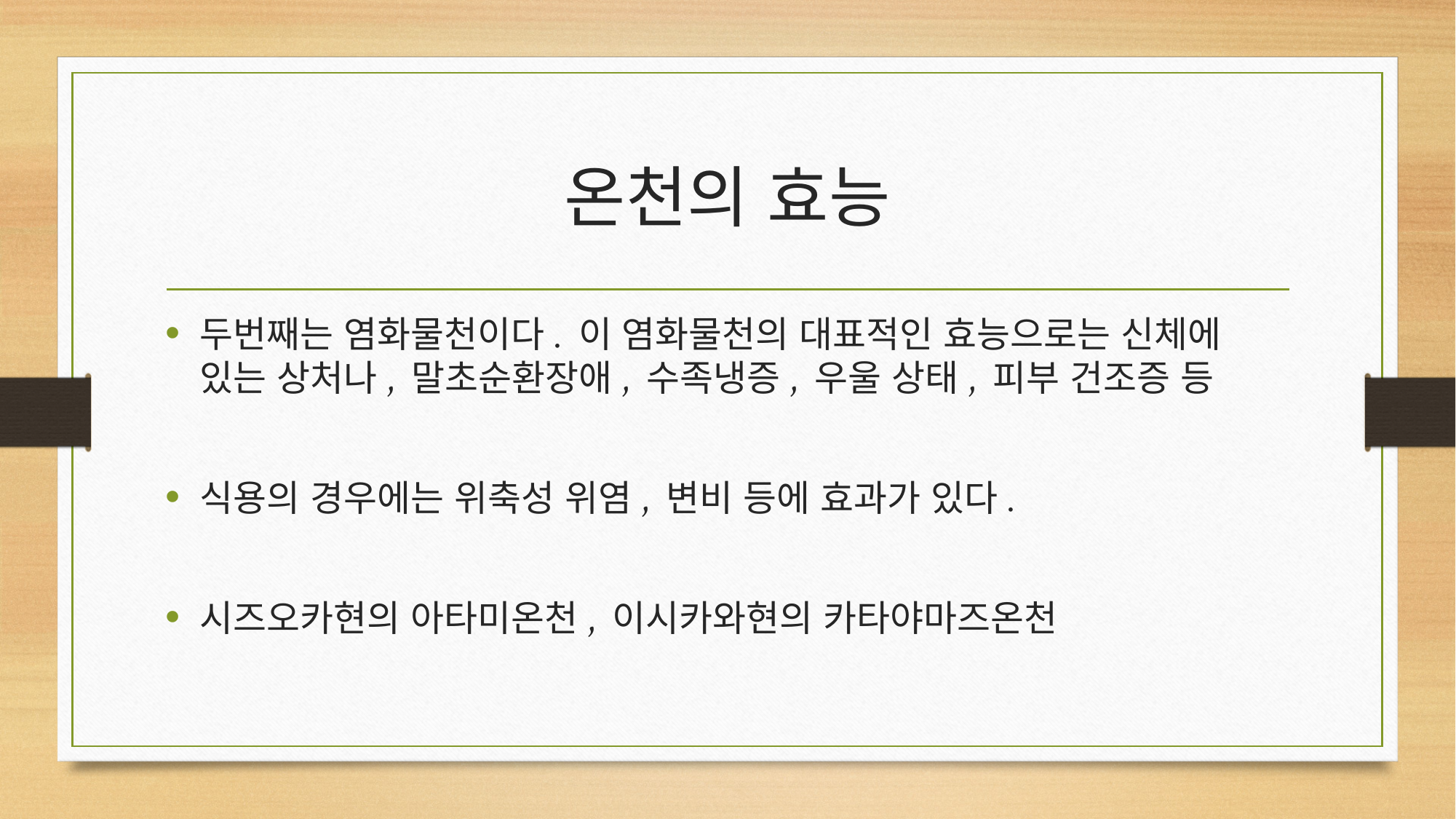

# 온천의 효능
두번째는 염화물천이다. 이 염화물천의 대표적인 효능으로는 신체에 있는 상처나, 말초순환장애, 수족냉증, 우울 상태, 피부 건조증 등

식용의 경우에는 위축성 위염, 변비 등에 효과가 있다.

시즈오카현의 아타미온천, 이시카와현의 카타야마즈온천